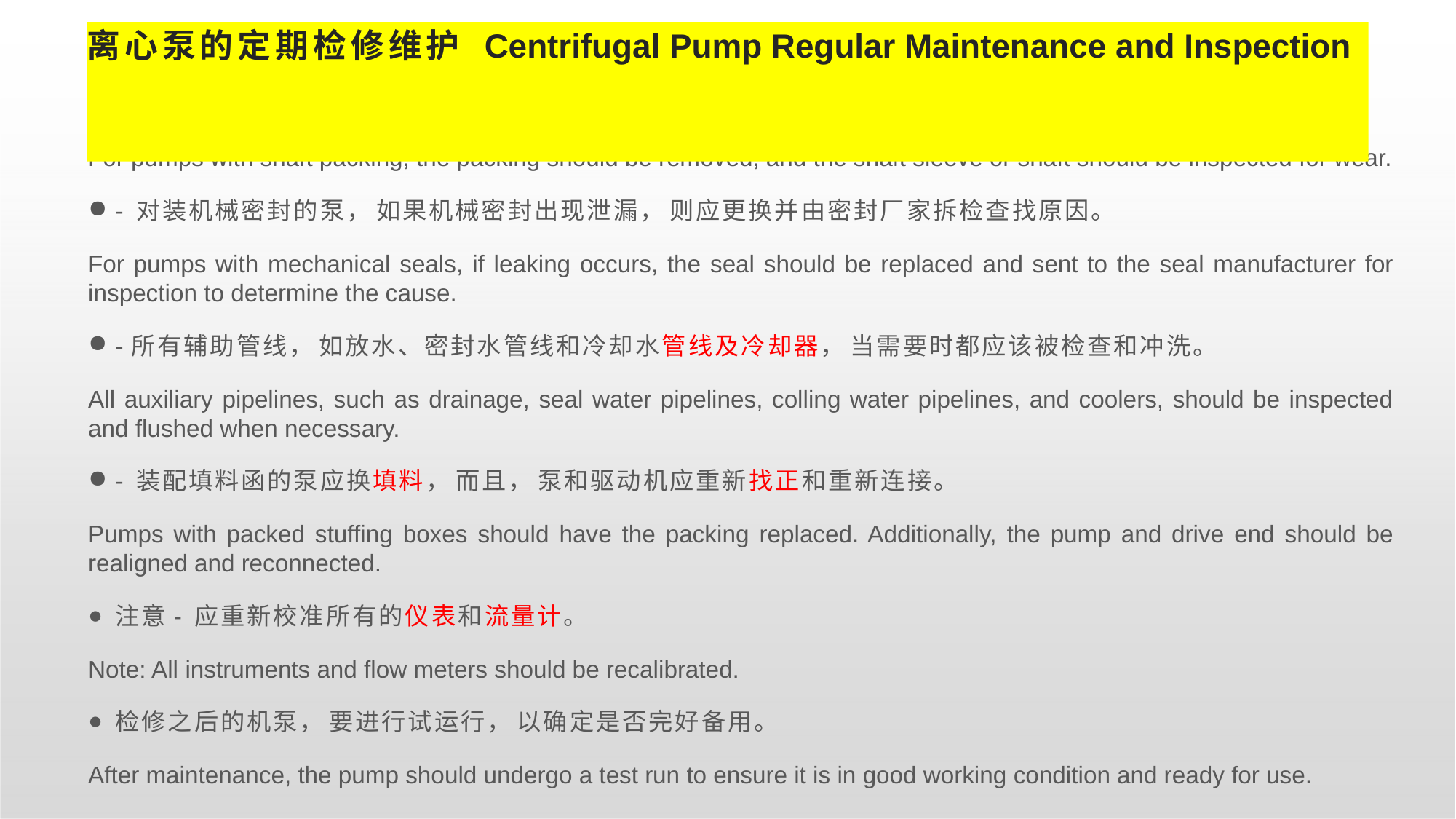

# 离心泵的定期检修维护 Centrifugal Pump Regular Maintenance and Inspection
- 对装有轴封填料的泵， 应拆除填料， 并应检查轴套或轴是否有磨损。
For pumps with shaft packing, the packing should be removed, and the shaft sleeve or shaft should be inspected for wear.
- 对装机械密封的泵， 如果机械密封出现泄漏， 则应更换并由密封厂家拆检查找原因。
For pumps with mechanical seals, if leaking occurs, the seal should be replaced and sent to the seal manufacturer for inspection to determine the cause.
-所有辅助管线， 如放水、密封水管线和冷却水管线及冷却器， 当需要时都应该被检查和冲洗。
All auxiliary pipelines, such as drainage, seal water pipelines, colling water pipelines, and coolers, should be inspected and flushed when necessary.
- 装配填料函的泵应换填料， 而且， 泵和驱动机应重新找正和重新连接。
Pumps with packed stuffing boxes should have the packing replaced. Additionally, the pump and drive end should be realigned and reconnected.
注意- 应重新校准所有的仪表和流量计。
Note: All instruments and flow meters should be recalibrated.
检修之后的机泵， 要进行试运行， 以确定是否完好备用。
After maintenance, the pump should undergo a test run to ensure it is in good working condition and ready for use.